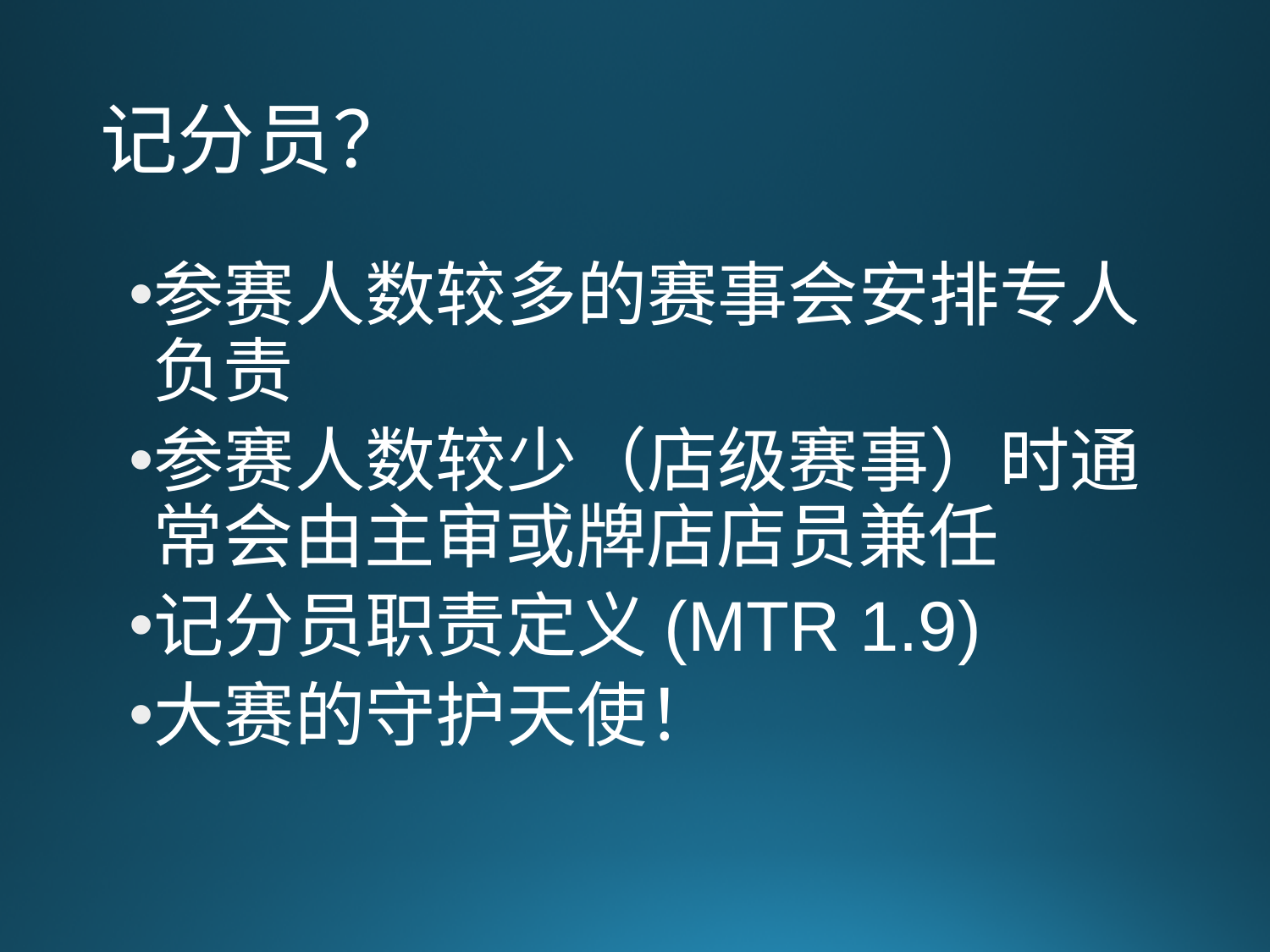

# 记分员？
参赛人数较多的赛事会安排专人负责
参赛人数较少（店级赛事）时通常会由主审或牌店店员兼任
记分员职责定义(MTR 1.9)
大赛的守护天使！